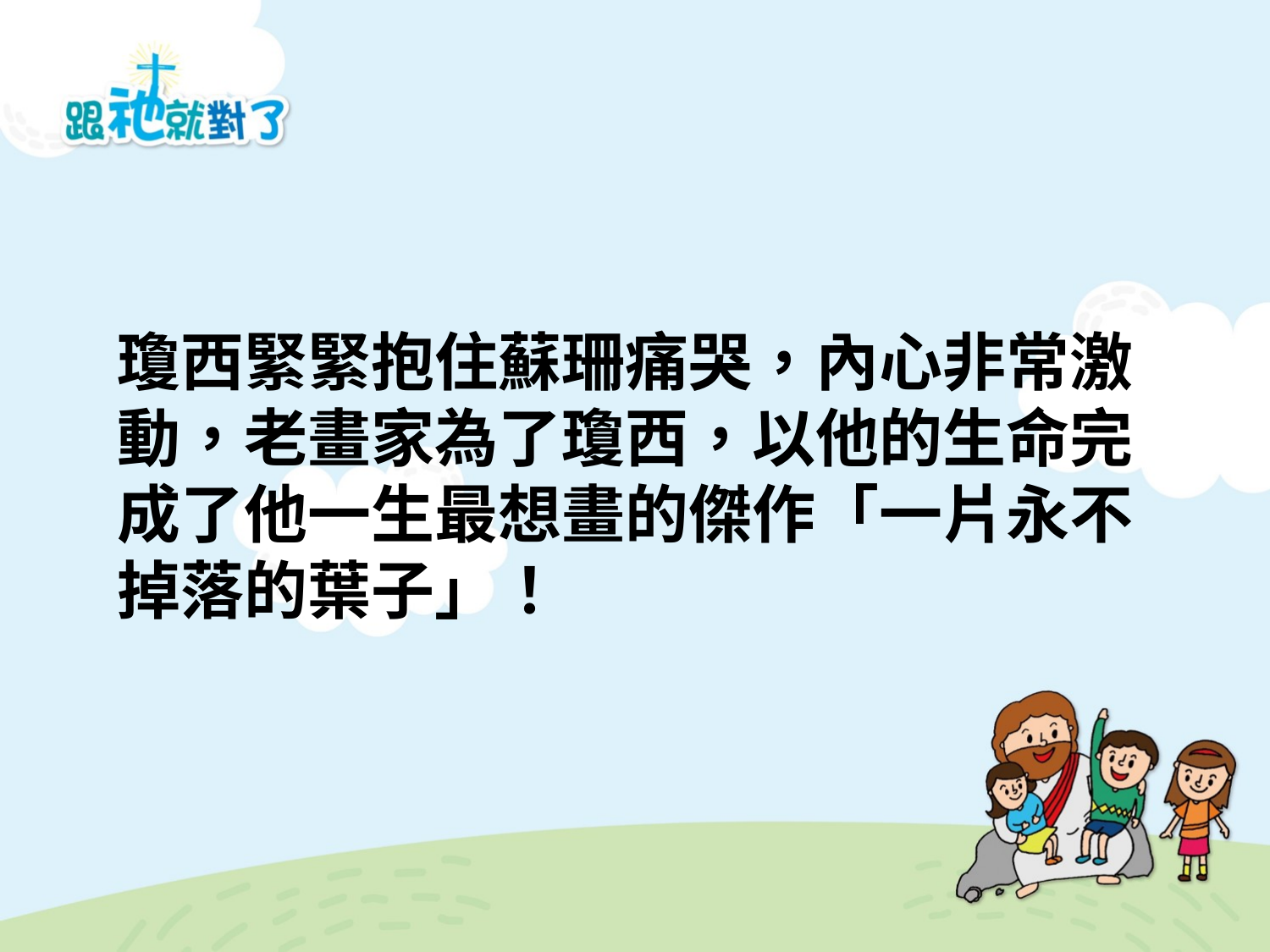

瓊西緊緊抱住蘇珊痛哭，內心非常激動，老畫家為了瓊西，以他的生命完成了他一生最想畫的傑作「一片永不掉落的葉子」！